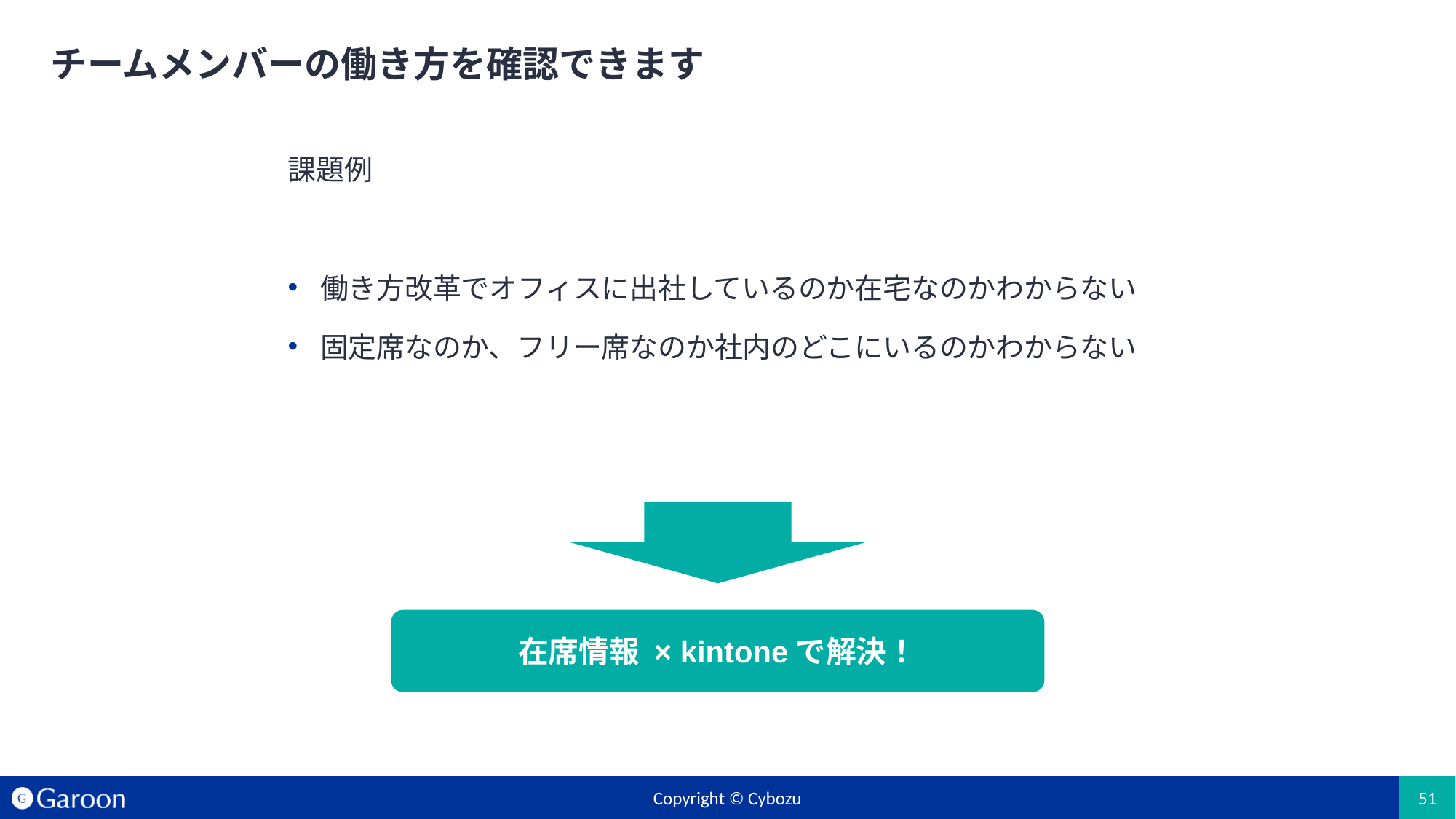

# チームメンバーの働き方を確認できます
課題例

働き方改革でオフィスに出社しているのか在宅なのかわからない
固定席なのか、フリー席なのか社内のどこにいるのかわからない

在席情報 × kintoneで解決！